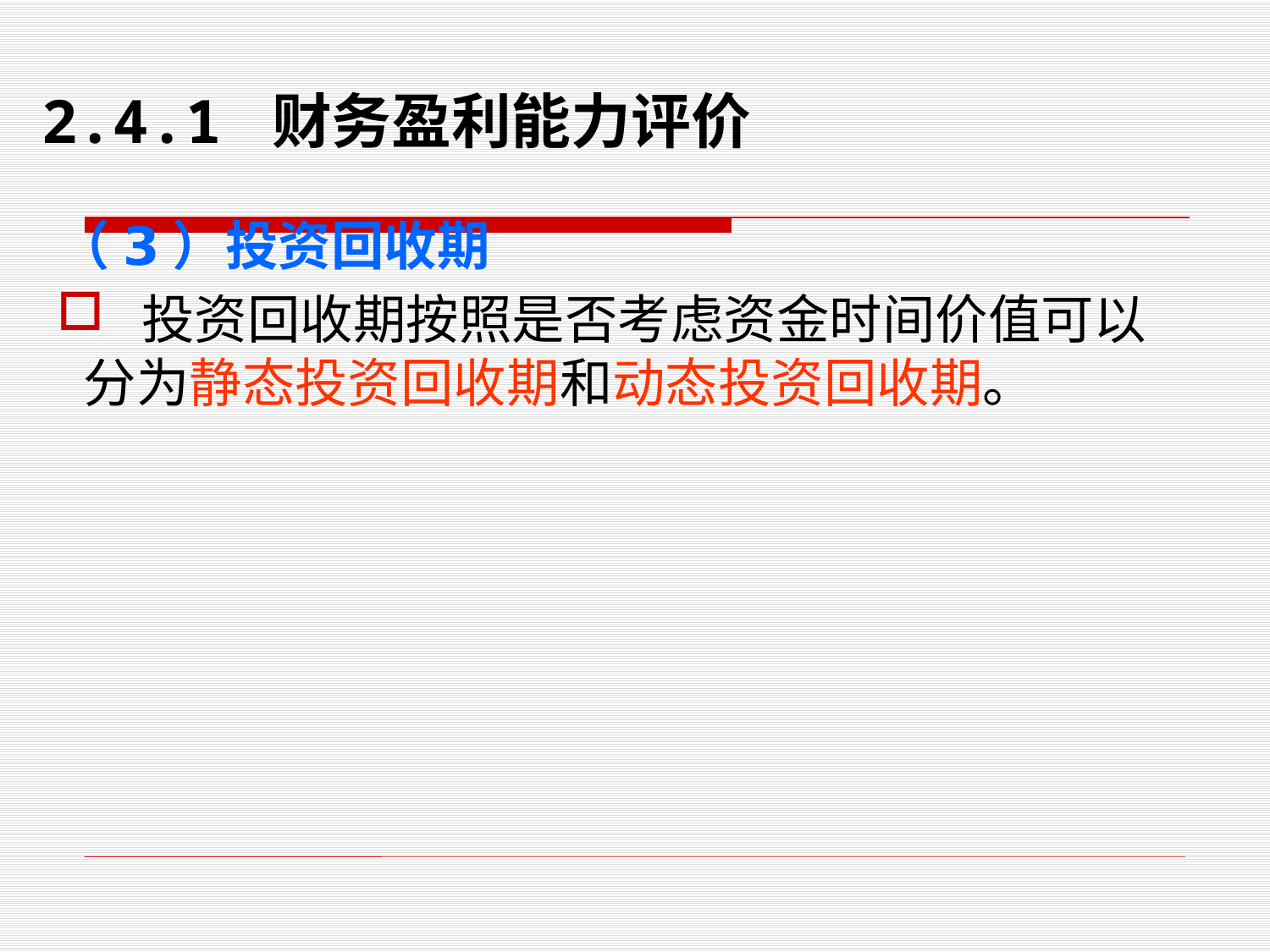

# 2.4.1 财务盈利能力评价
（3）投资回收期
  投资回收期按照是否考虑资金时间价值可以分为静态投资回收期和动态投资回收期。